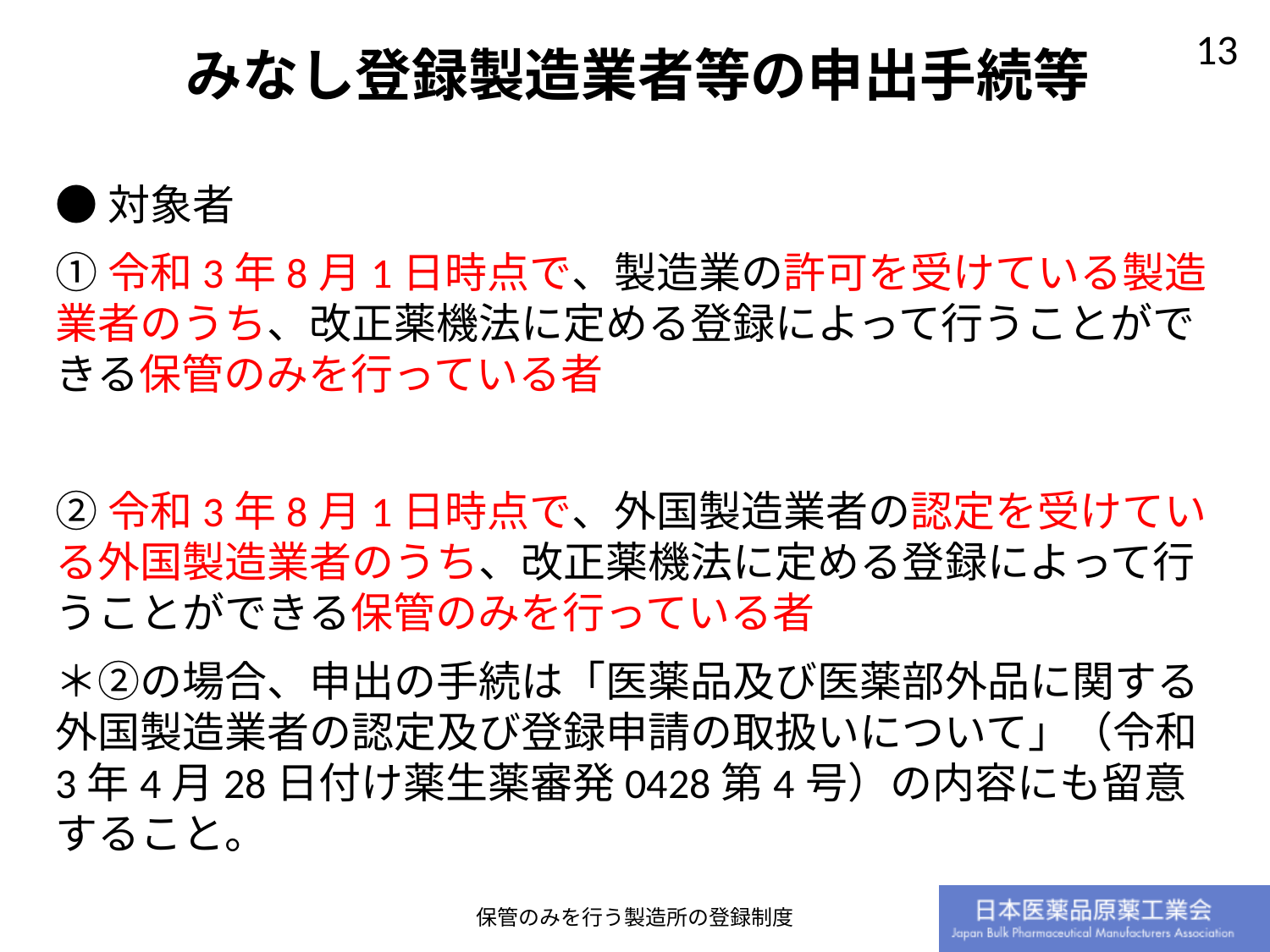

# みなし登録製造業者等の申出手続等
●対象者
①令和3年8月1日時点で、製造業の許可を受けている製造業者のうち、改正薬機法に定める登録によって行うことができる保管のみを行っている者

②令和3年8月1日時点で、外国製造業者の認定を受けている外国製造業者のうち、改正薬機法に定める登録によって行うことができる保管のみを行っている者
＊②の場合、申出の手続は「医薬品及び医薬部外品に関する外国製造業者の認定及び登録申請の取扱いについて」（令和3年4月28日付け薬生薬審発0428第4号）の内容にも留意すること。
保管のみを行う製造所の登録制度